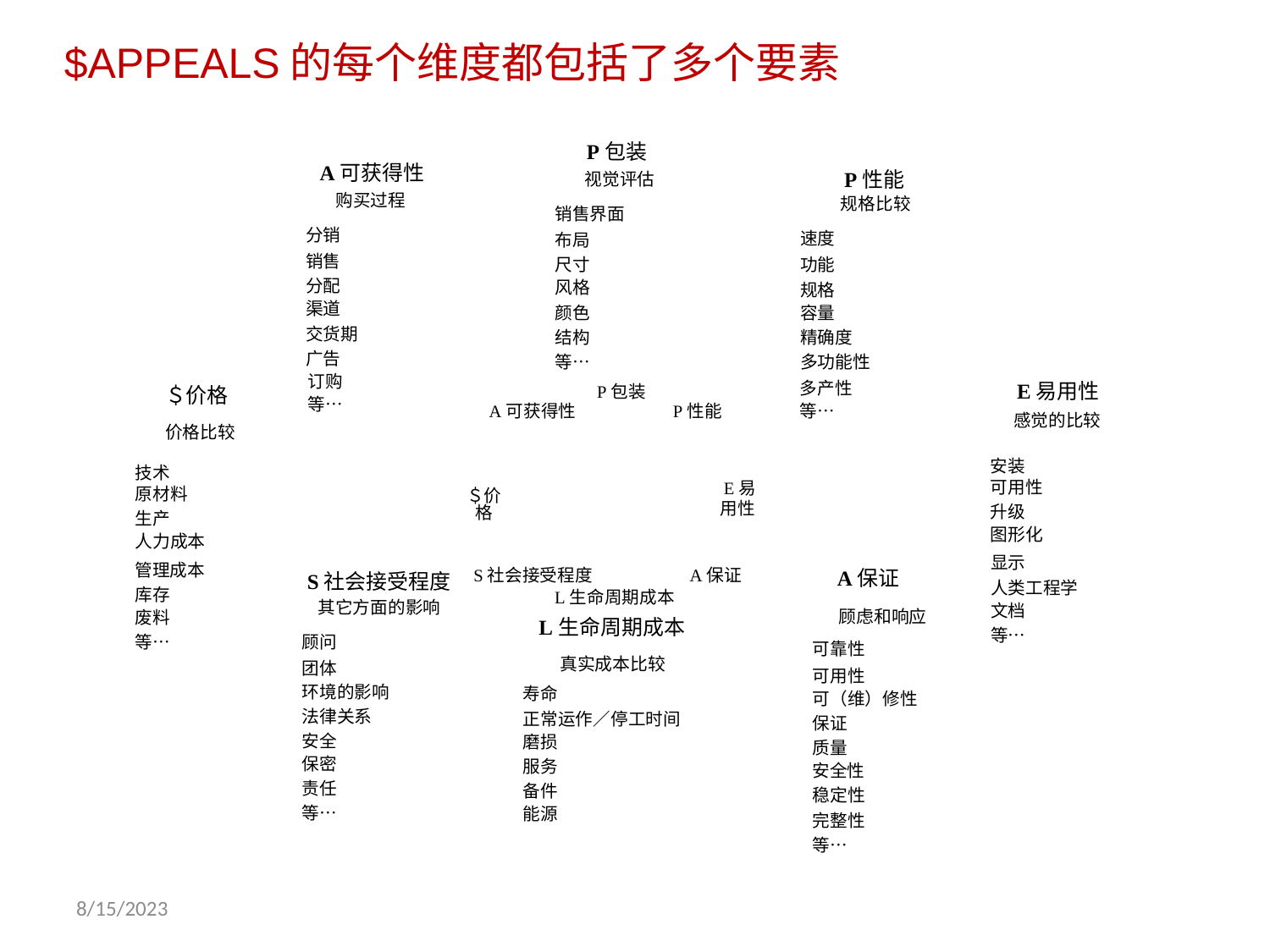

$APPEALS的每个维度都包括了多个要素
		P包装
	视觉评估
销售界面
布局
尺寸
风格
颜色
结构
等…
	A可获得性
		购买过程
分销
销售
分配
渠道
交货期
广告
		P性能
	规格比较
速度
功能
规格
容量
精确度
多功能性
订购
等…
多产性
等…
P包装
	E易用性
感觉的比较
＄价格

价格比较
A可获得性
P性能
安装
可用性
升级
图形化
技术
原材料
生产
人力成本
	E易
用性
＄价
	格
显示
人类工程学
文档
等…
管理成本
库存
废料
等…
S社会接受程度                       A保证
			L生命周期成本
		L生命周期成本

				真实成本比较
	寿命
	正常运作／停工时间
	磨损
	服务
	备件
	能源
	A保证

		顾虑和响应
可靠性
可用性
可（维）修性
保证
质量
安全性
稳定性
完整性
	S社会接受程度
		其它方面的影响
顾问
团体
环境的影响
法律关系
安全
保密
责任
等…
等…
8/15/2023